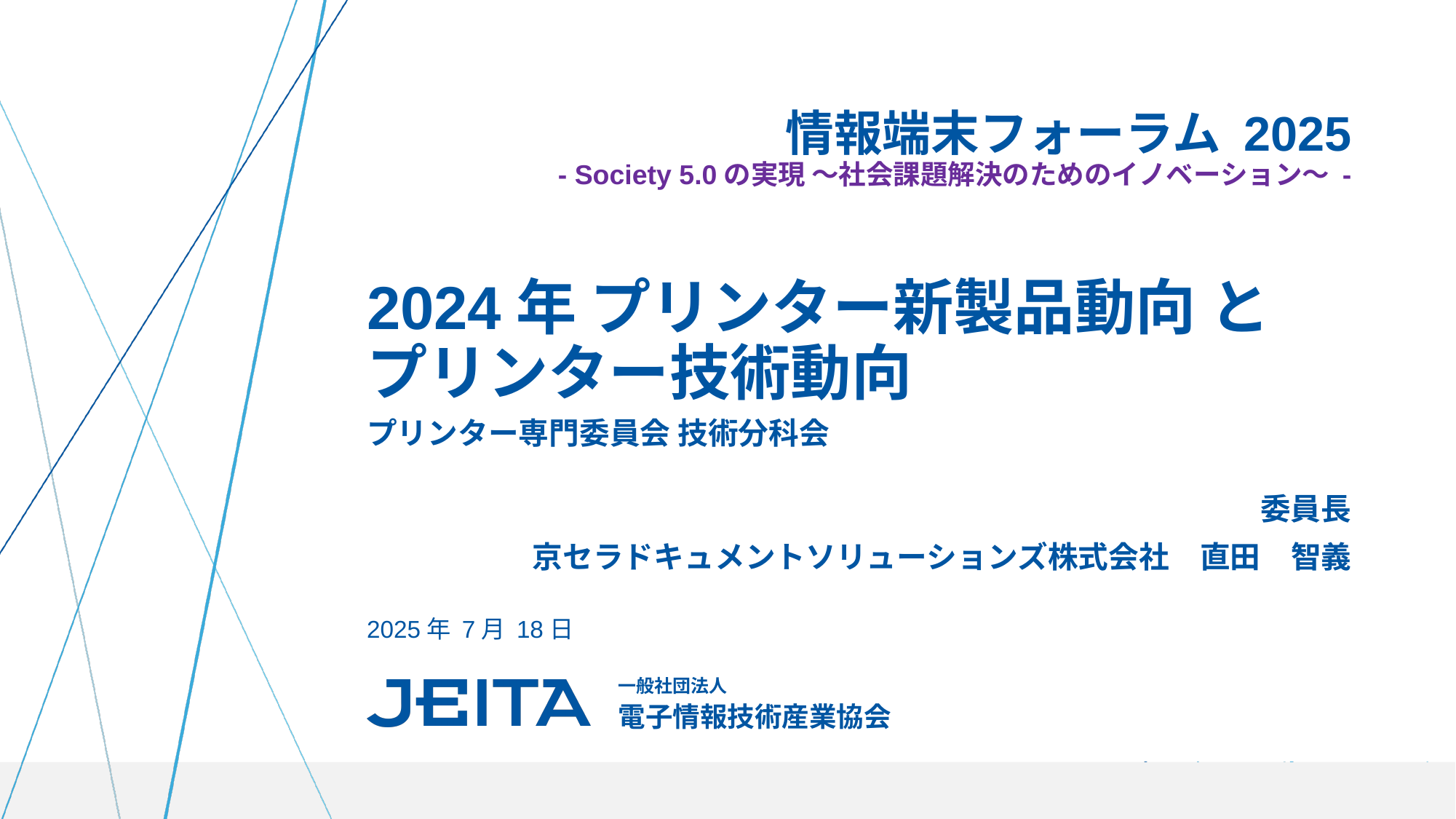

情報端末フォーラム 2025
- Society 5.0の実現 〜社会課題解決のためのイノベーション〜 -
# 2024年 プリンター新製品動向 と プリンター技術動向
プリンター専門委員会 技術分科会
委員長
京セラドキュメントソリューションズ株式会社　直田　智義
2025年 7月 18日